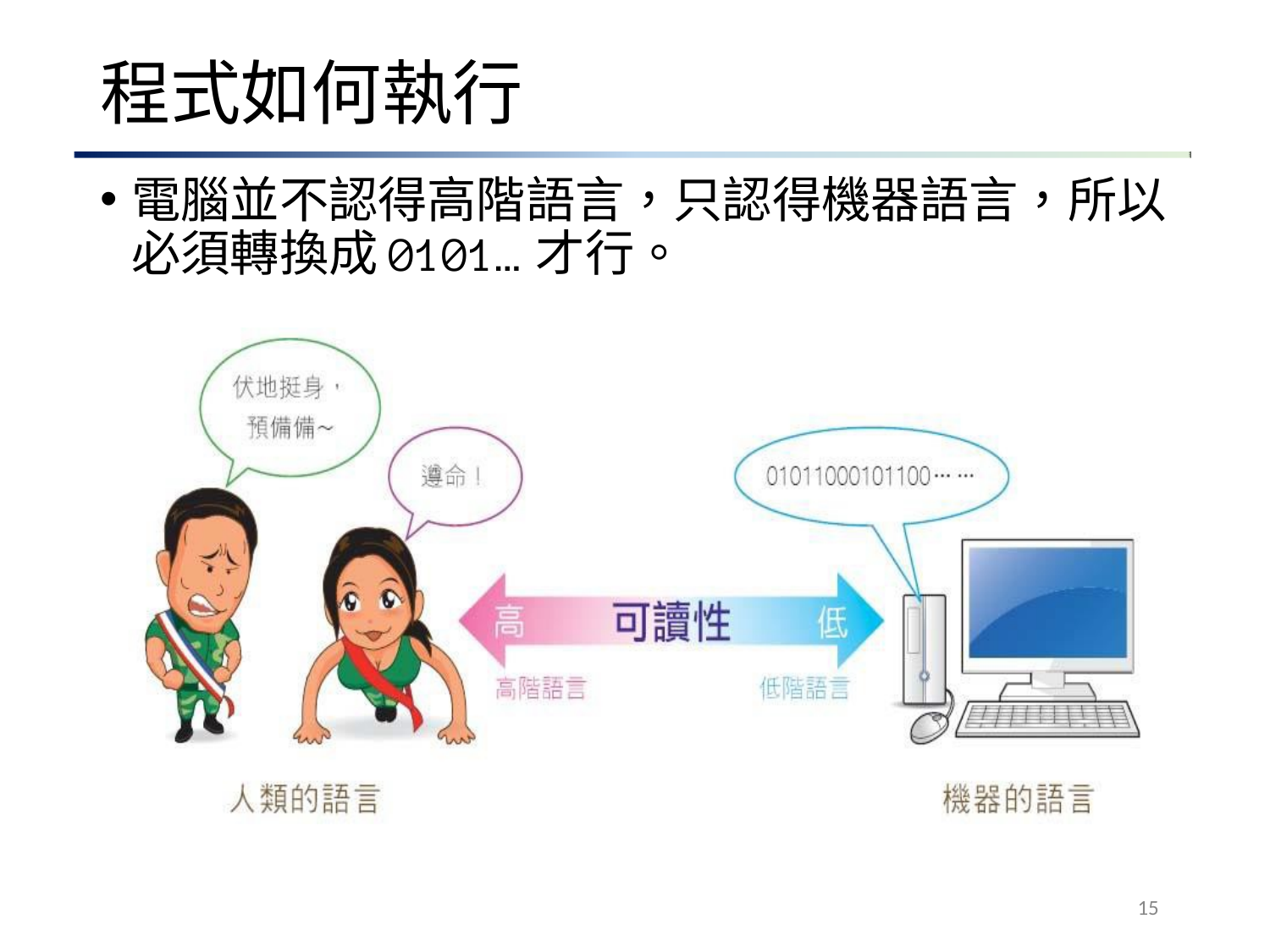

# 程式如何執行
電腦並不認得高階語言，只認得機器語言，所以 必須轉換成0101…才行。

15